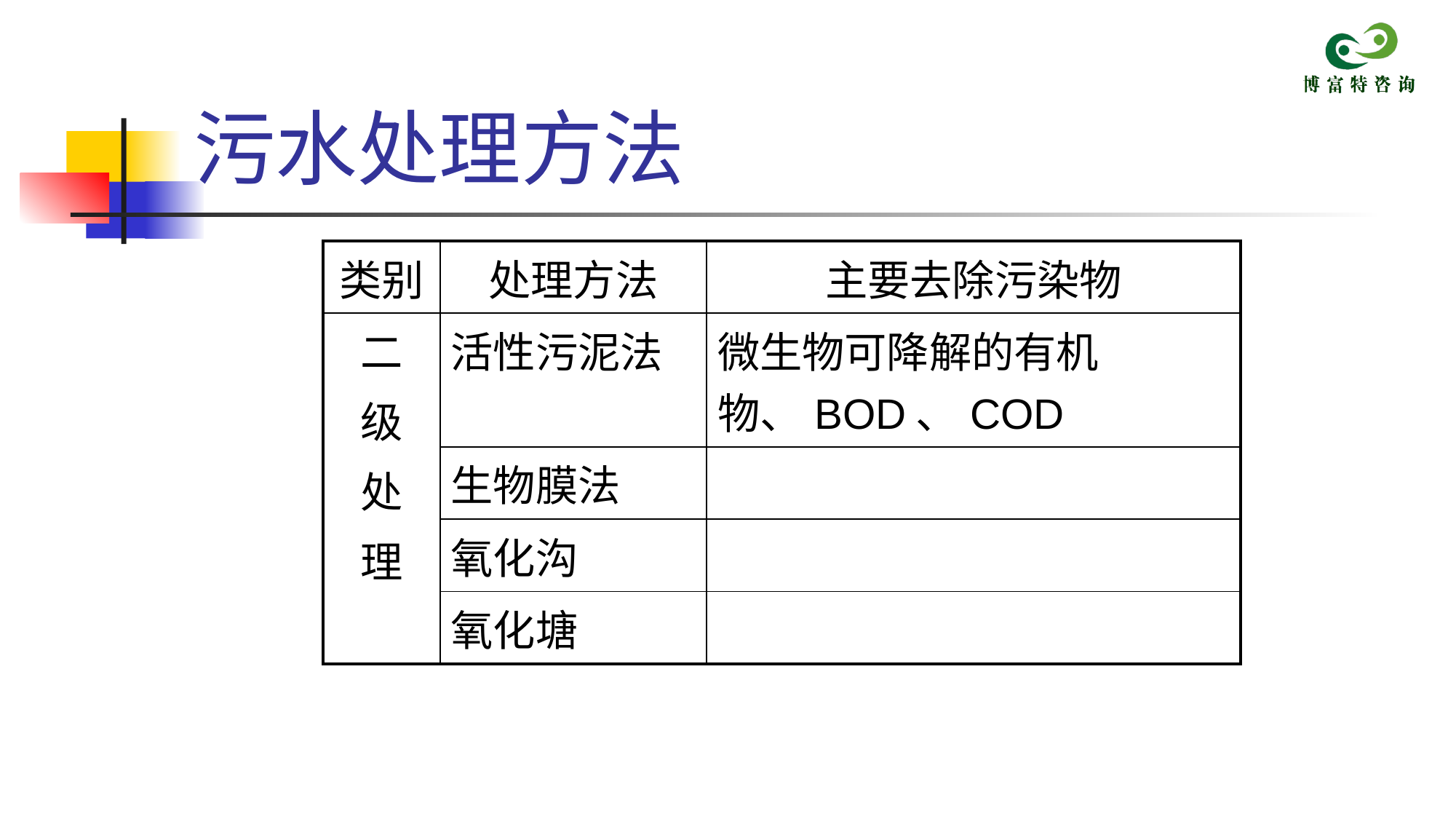

# 污水处理方法

| 类别 | 处理方法 | 主要去除污染物 |
| --- | --- | --- |
| 二 级 处 理 | 活性污泥法 | 微生物可降解的有机物、BOD、COD |
|  | 生物膜法 |  |
|  | 氧化沟 |  |
|  | 氧化塘 |  |